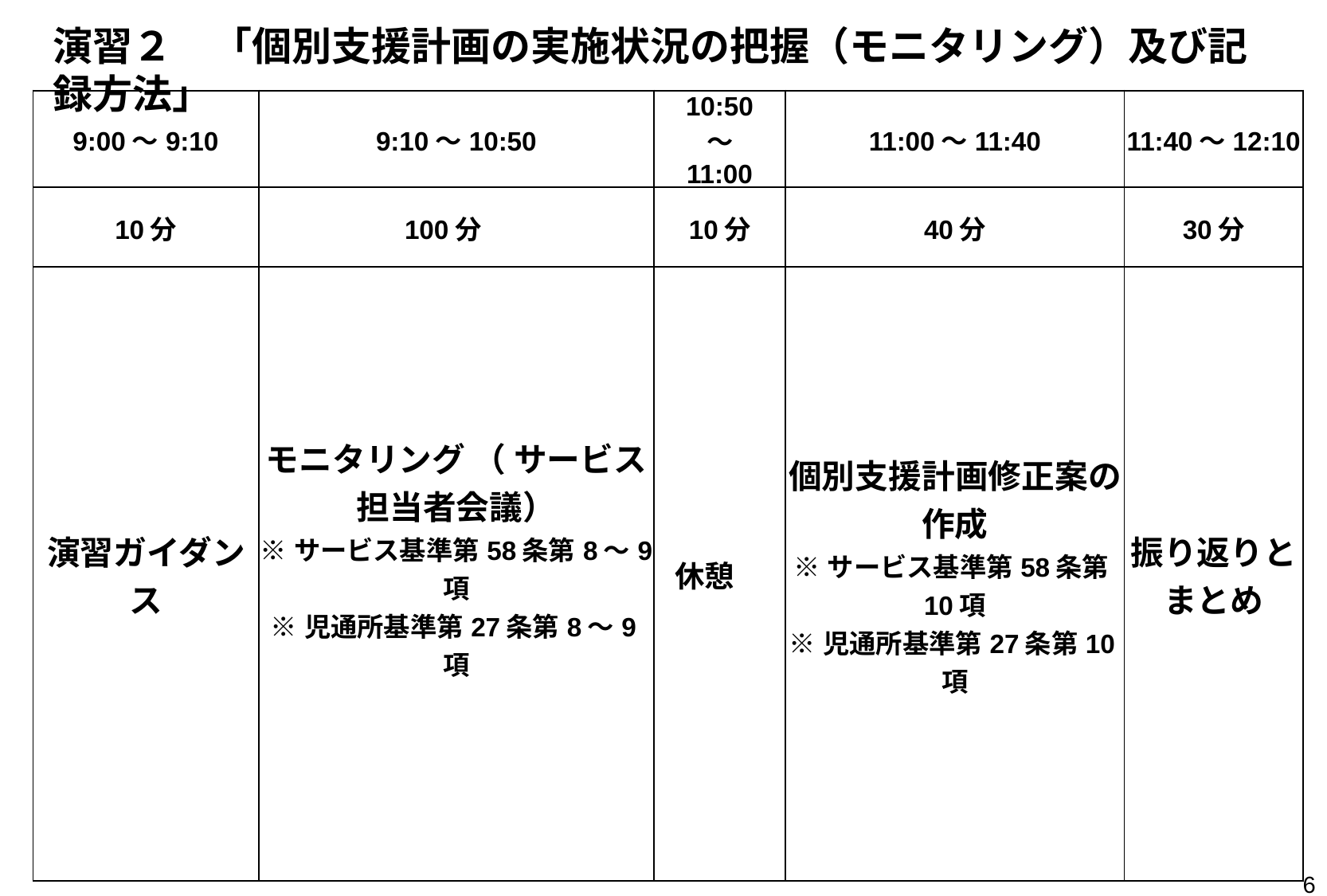

演習２　「個別支援計画の実施状況の把握（モニタリング）及び記録方法」
| 9:00～9:10 | 9:10～10:50 | 10:50 ～ 11:00 | 11:00～11:40 | 11:40～12:10 |
| --- | --- | --- | --- | --- |
| 10分 | 100分 | 10分 | 40分 | 30分 |
| 演習ガイダンス | モニタリング （ サービス担当者会議） ※サービス基準第58条第8～9項 ※児通所基準第27条第8～9項 | 休憩 | 個別支援計画修正案の作成 ※サービス基準第58条第10項 ※児通所基準第27条第10項 | 振り返りとまとめ |
6